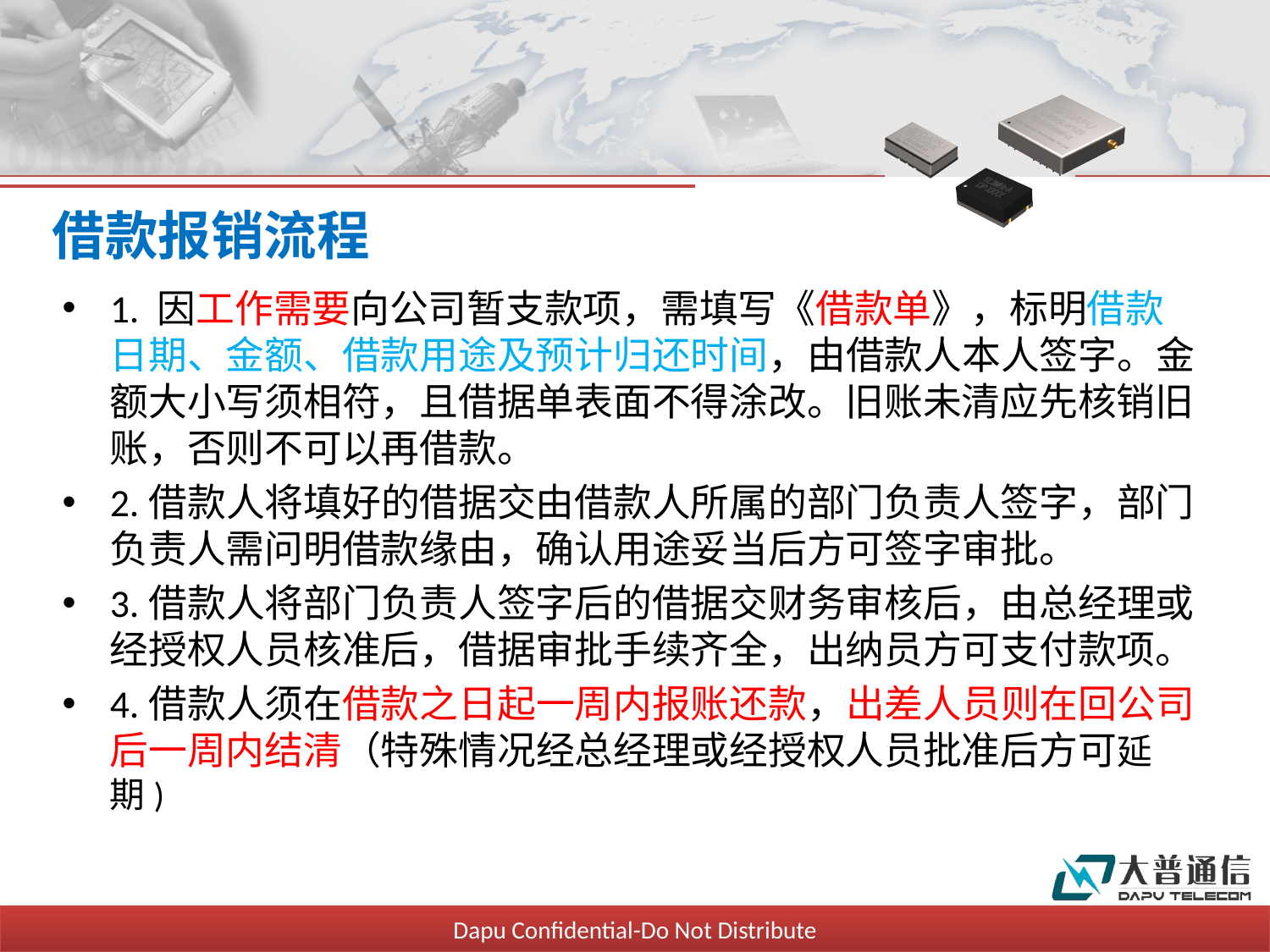

# 借款报销流程
1. 因工作需要向公司暂支款项，需填写《借款单》，标明借款日期、金额、借款用途及预计归还时间，由借款人本人签字。金额大小写须相符，且借据单表面不得涂改。旧账未清应先核销旧账，否则不可以再借款。
2.借款人将填好的借据交由借款人所属的部门负责人签字，部门负责人需问明借款缘由，确认用途妥当后方可签字审批。
3.借款人将部门负责人签字后的借据交财务审核后，由总经理或经授权人员核准后，借据审批手续齐全，出纳员方可支付款项。
4.借款人须在借款之日起一周内报账还款，出差人员则在回公司后一周内结清（特殊情况经总经理或经授权人员批准后方可延期)